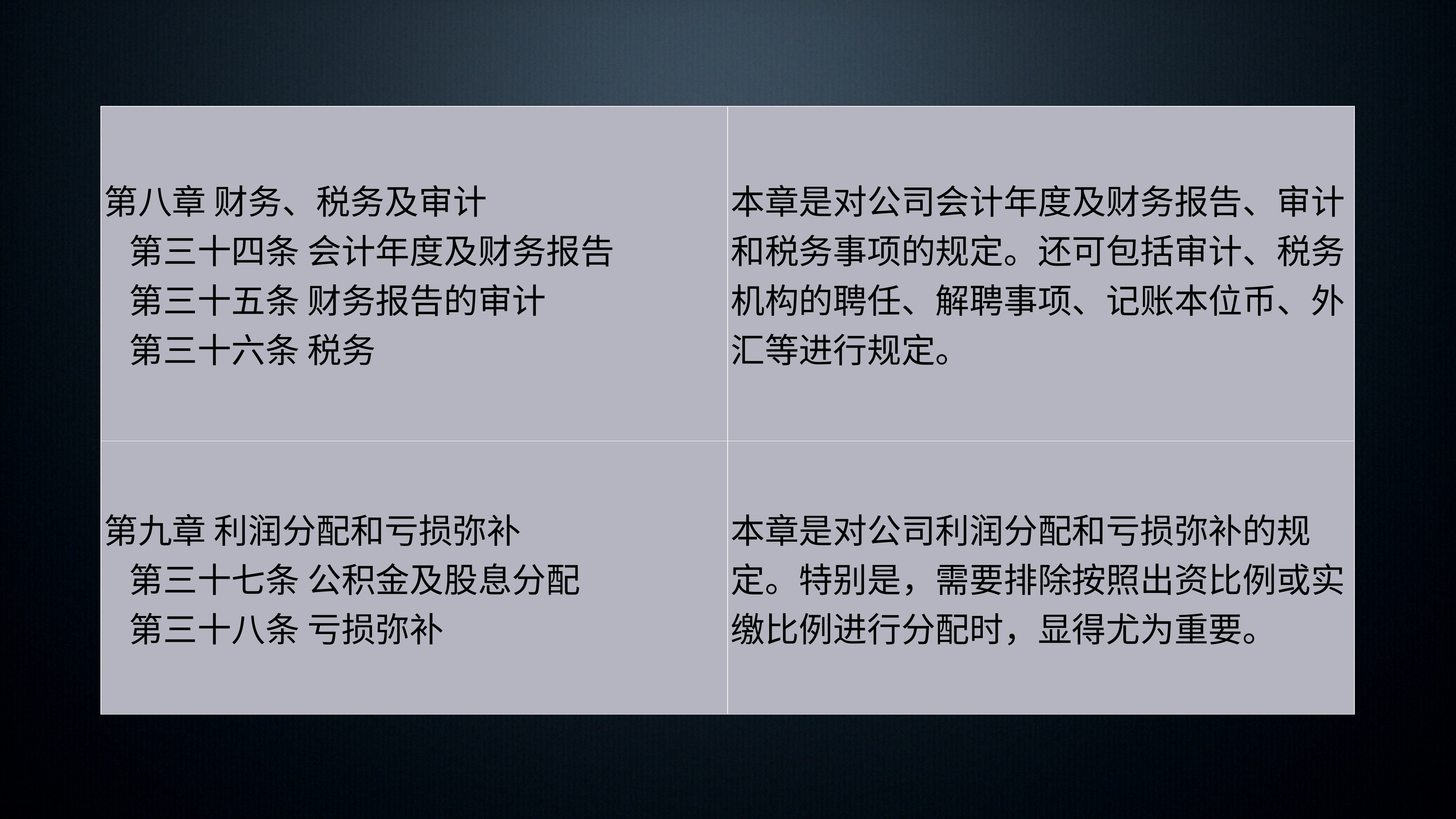

| 第八章 财务、税务及审计 第三十四条 会计年度及财务报告 第三十五条 财务报告的审计 第三十六条 税务 | 本章是对公司会计年度及财务报告、审计和税务事项的规定。还可包括审计、税务机构的聘任、解聘事项、记账本位币、外汇等进行规定。 |
| --- | --- |
| 第九章 利润分配和亏损弥补 第三十七条 公积金及股息分配 第三十八条 亏损弥补 | 本章是对公司利润分配和亏损弥补的规定。特别是，需要排除按照出资比例或实缴比例进行分配时，显得尤为重要。 |